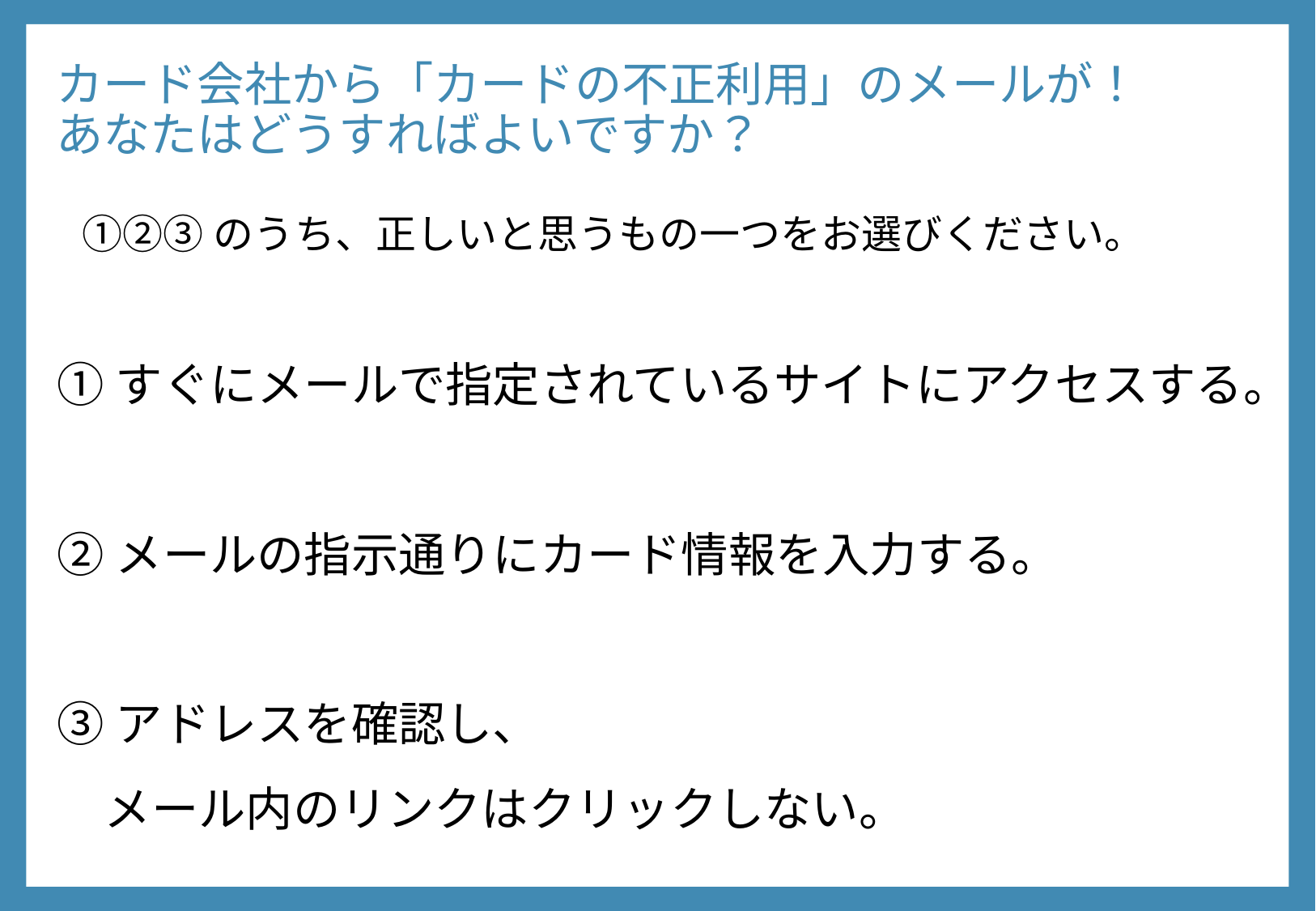

# カード会社から「カードの不正利用」のメールが！ あなたはどうすればよいですか？
①②③のうち、正しいと思うもの一つをお選びください。
①すぐにメールで指定されているサイトにアクセスする。

②メールの指示通りにカード情報を入力する。

③アドレスを確認し、
　メール内のリンクはクリックしない。